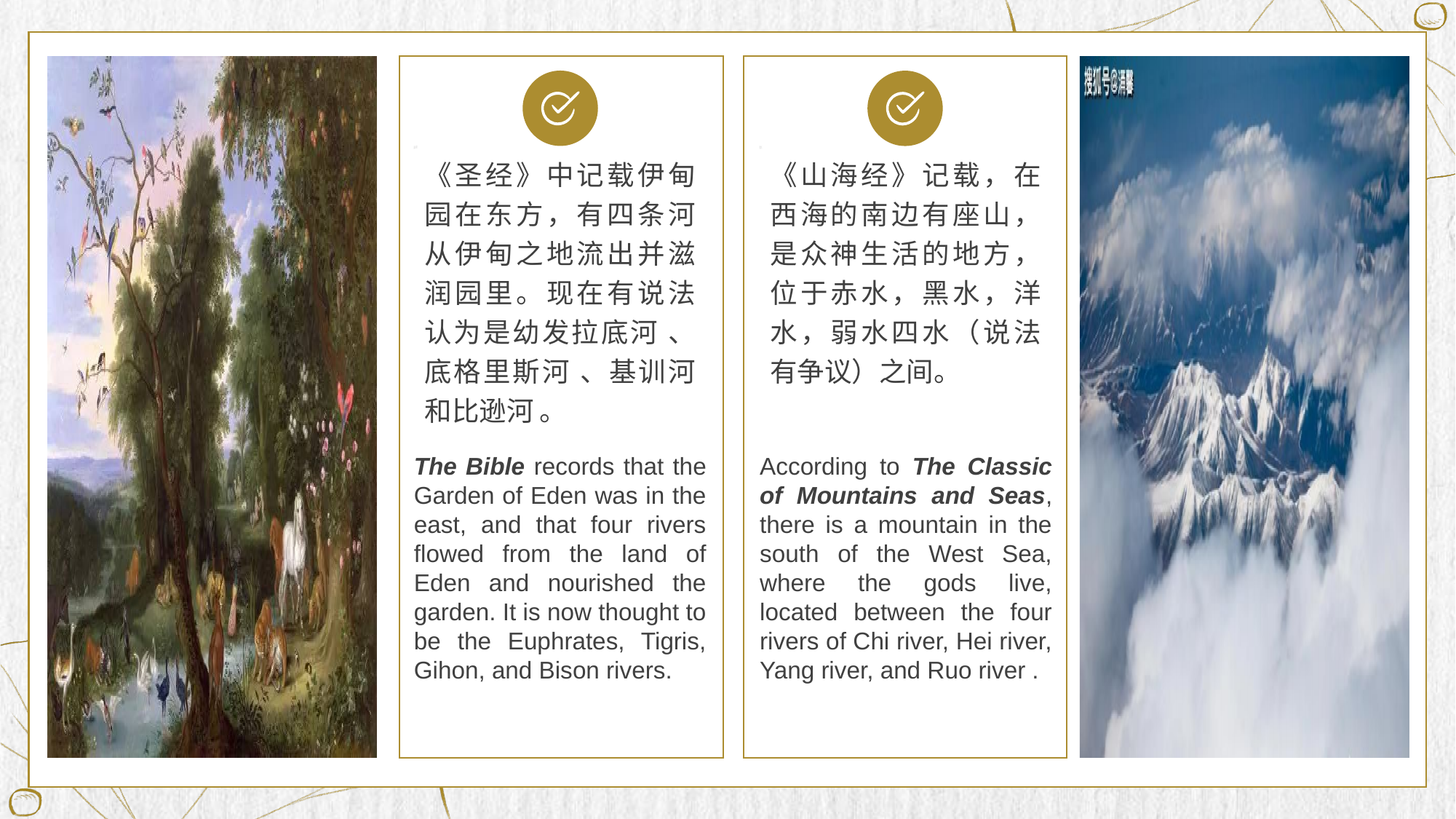

《圣经》中记载伊甸园在东方，有四条河从伊甸之地流出并滋润园里。现在有说法认为是幼发拉底河 、 底格里斯河 、基训河和比逊河 。
《山海经》记载，在西海的南边有座山，是众神生活的地方，位于赤水，黑水，洋水，弱水四水（说法有争议）之间。
The Bible records that the Garden of Eden was in the east, and that four rivers flowed from the land of Eden and nourished the garden. It is now thought to be the Euphrates, Tigris, Gihon, and Bison rivers.
According to The Classic of Mountains and Seas, there is a mountain in the south of the West Sea, where the gods live, located between the four rivers of Chi river, Hei river, Yang river, and Ruo river .